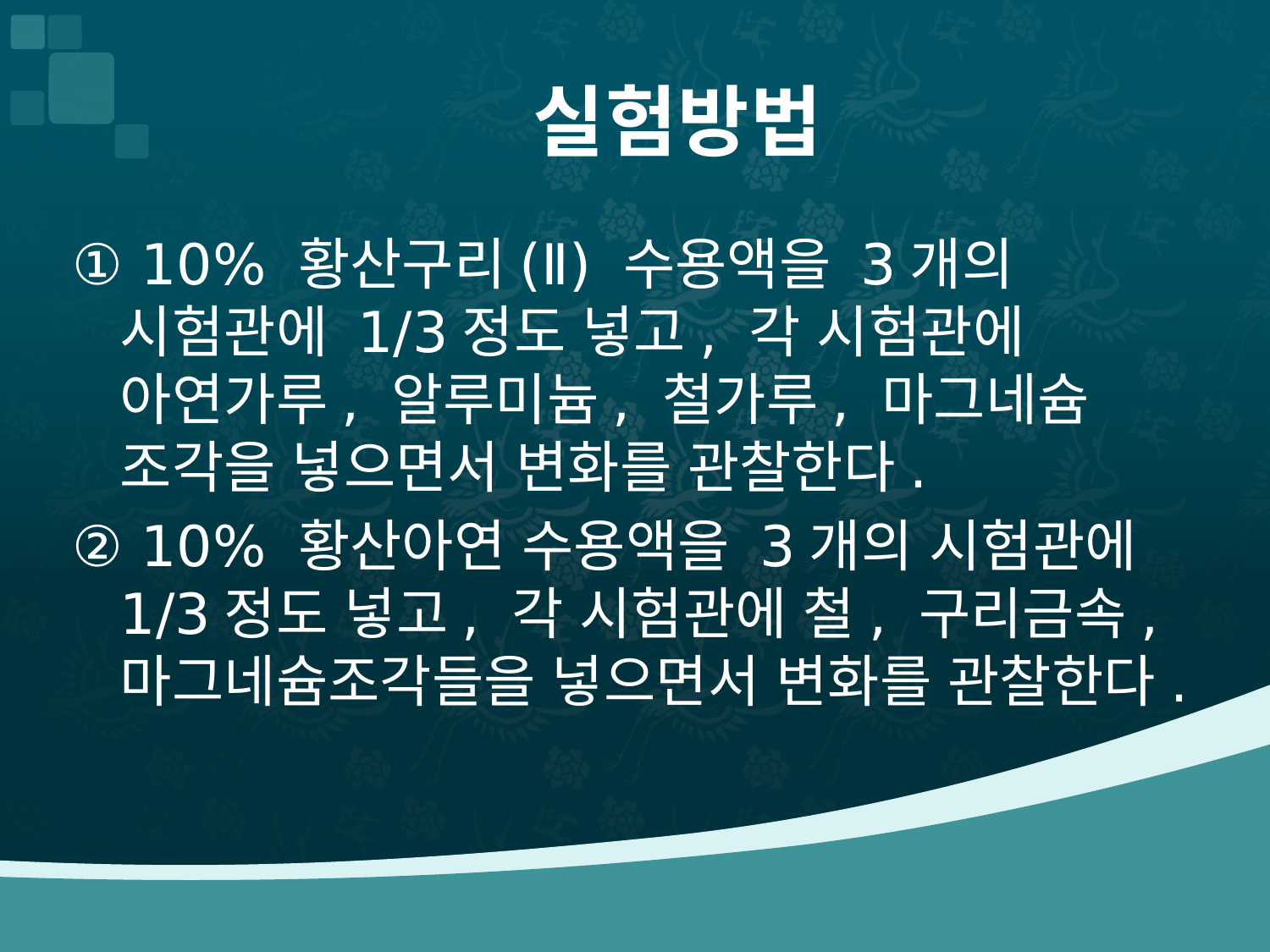

# 실험방법
① 10% 황산구리(Ⅱ) 수용액을 3개의 시험관에 1/3정도 넣고, 각 시험관에 아연가루, 알루미늄, 철가루, 마그네슘 조각을 넣으면서 변화를 관찰한다.
② 10% 황산아연 수용액을 3개의 시험관에 1/3정도 넣고, 각 시험관에 철, 구리금속, 마그네슘조각들을 넣으면서 변화를 관찰한다.